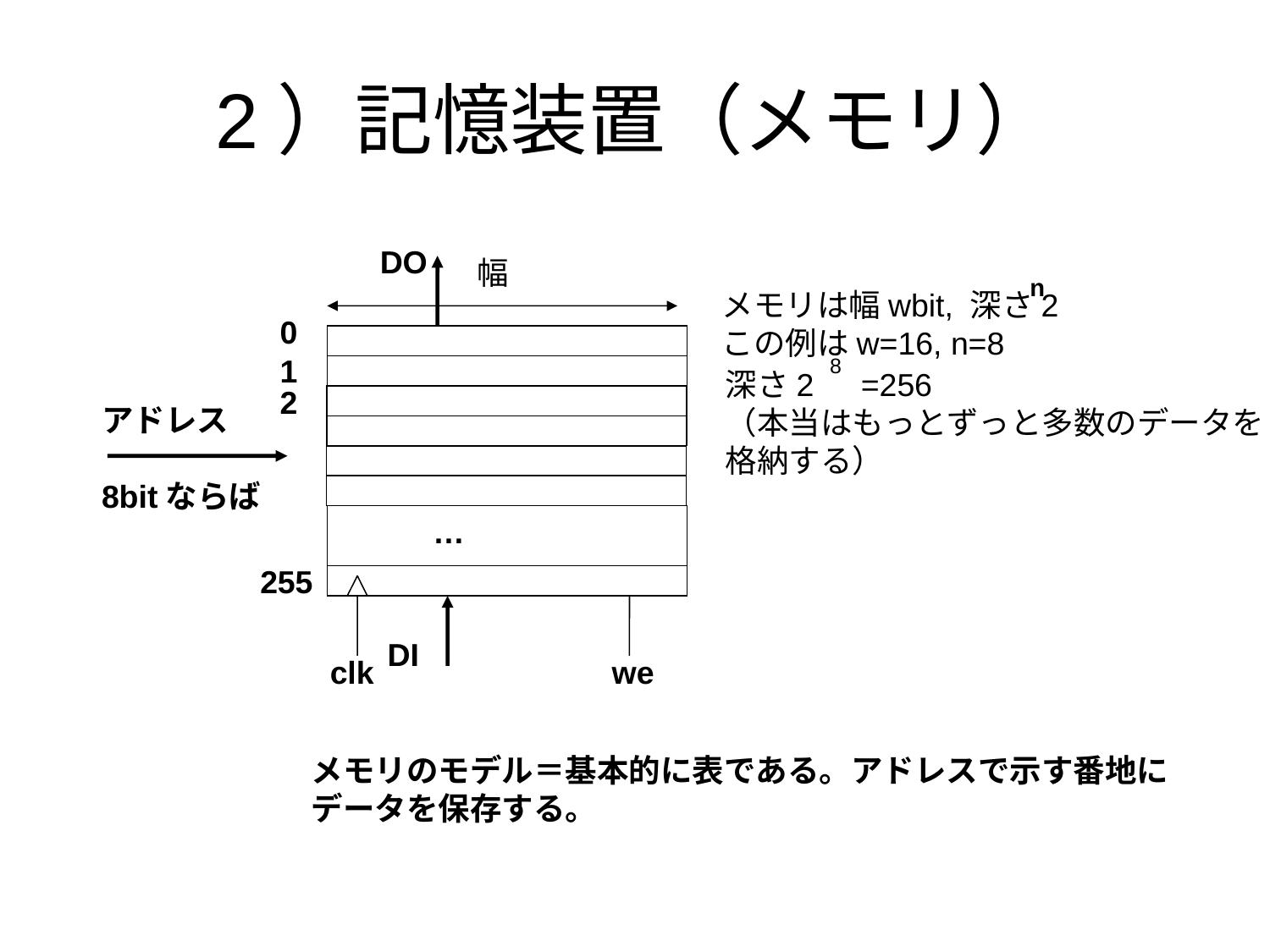

# 2）記憶装置（メモリ）

DO
幅

n
メモリは幅wbit, 深さ2
この例はw=16, n=8
0

1
8

深さ2　=256
（本当はもっとずっと多数のデータを
格納する）

2

アドレス

8bitならば

…
255

DI
clk
we
メモリのモデル＝基本的に表である。アドレスで示す番地に
データを保存する。